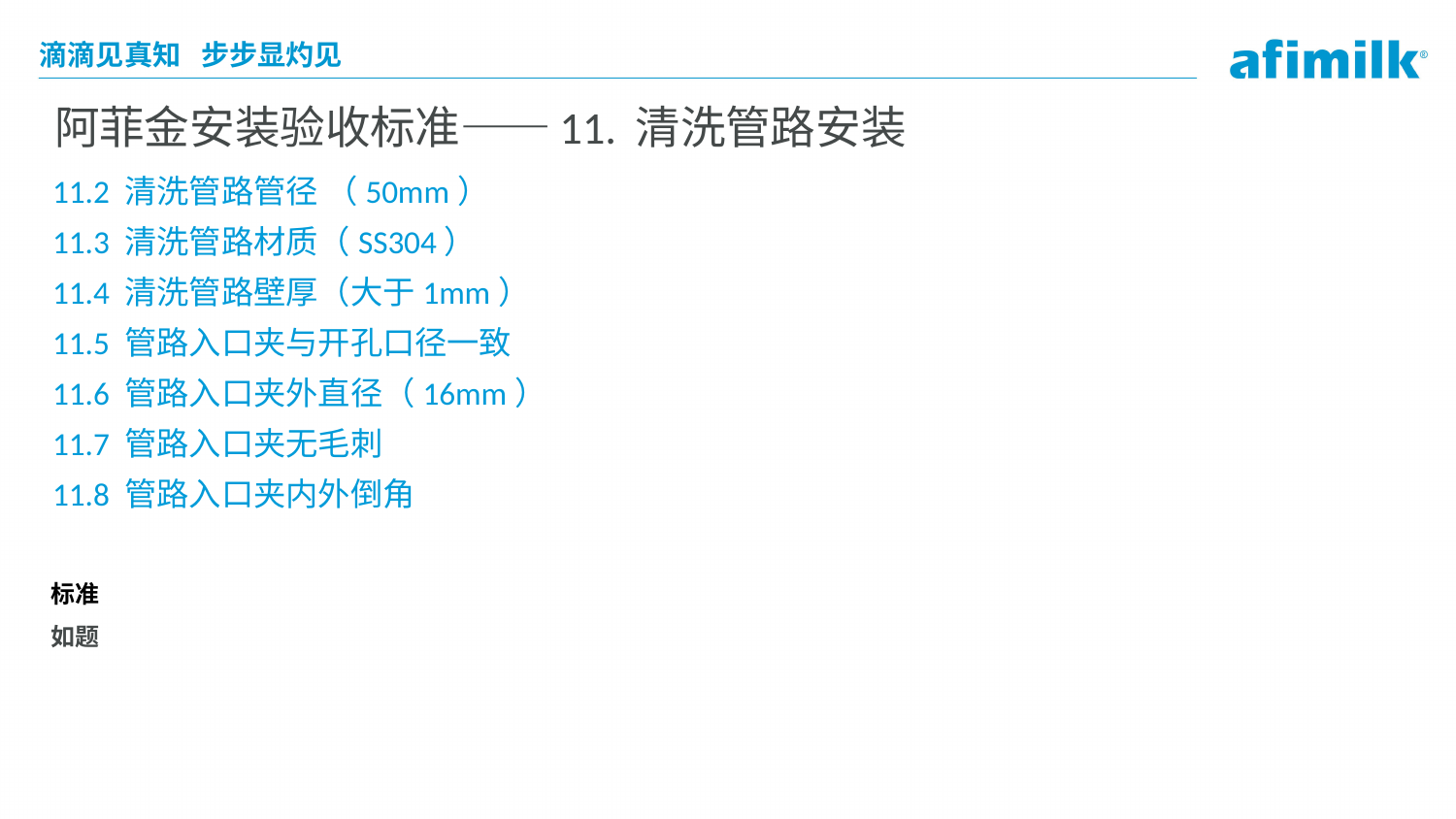

# 阿菲金安装验收标准——11. 清洗管路安装
11.2 清洗管路管径 （50mm）
11.3 清洗管路材质（SS304）
11.4 清洗管路壁厚（大于1mm）
11.5 管路入口夹与开孔口径一致
11.6 管路入口夹外直径（16mm）
11.7 管路入口夹无毛刺
11.8 管路入口夹内外倒角
标准
如题